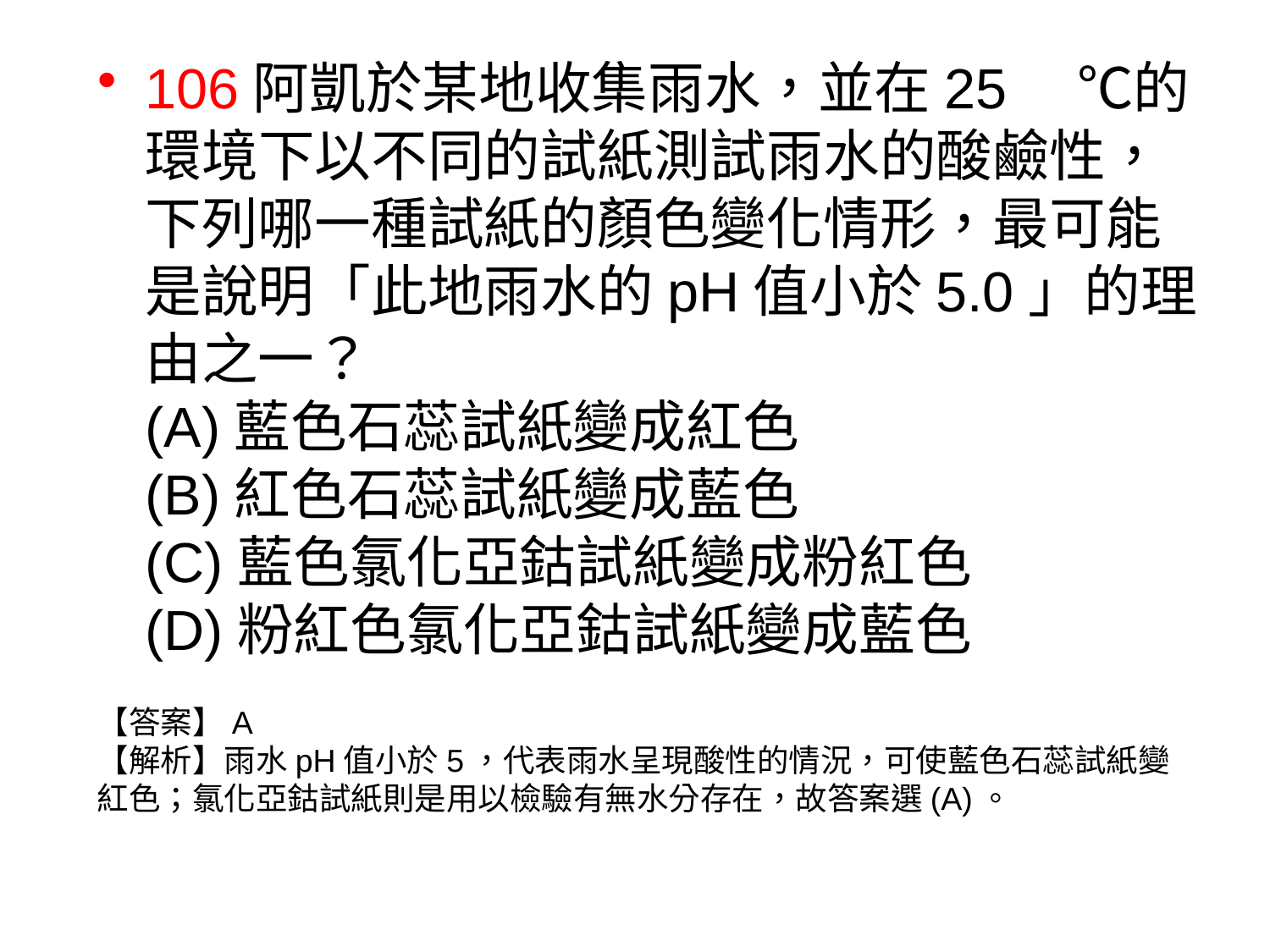

106阿凱於某地收集雨水，並在25　℃的環境下以不同的試紙測試雨水的酸鹼性，下列哪一種試紙的顏色變化情形，最可能是說明「此地雨水的pH值小於5.0」的理由之一？
(A)藍色石蕊試紙變成紅色
(B)紅色石蕊試紙變成藍色
(C)藍色氯化亞鈷試紙變成粉紅色
(D)粉紅色氯化亞鈷試紙變成藍色
【答案】A
【解析】雨水pH值小於5，代表雨水呈現酸性的情況，可使藍色石蕊試紙變紅色；氯化亞鈷試紙則是用以檢驗有無水分存在，故答案選(A)。